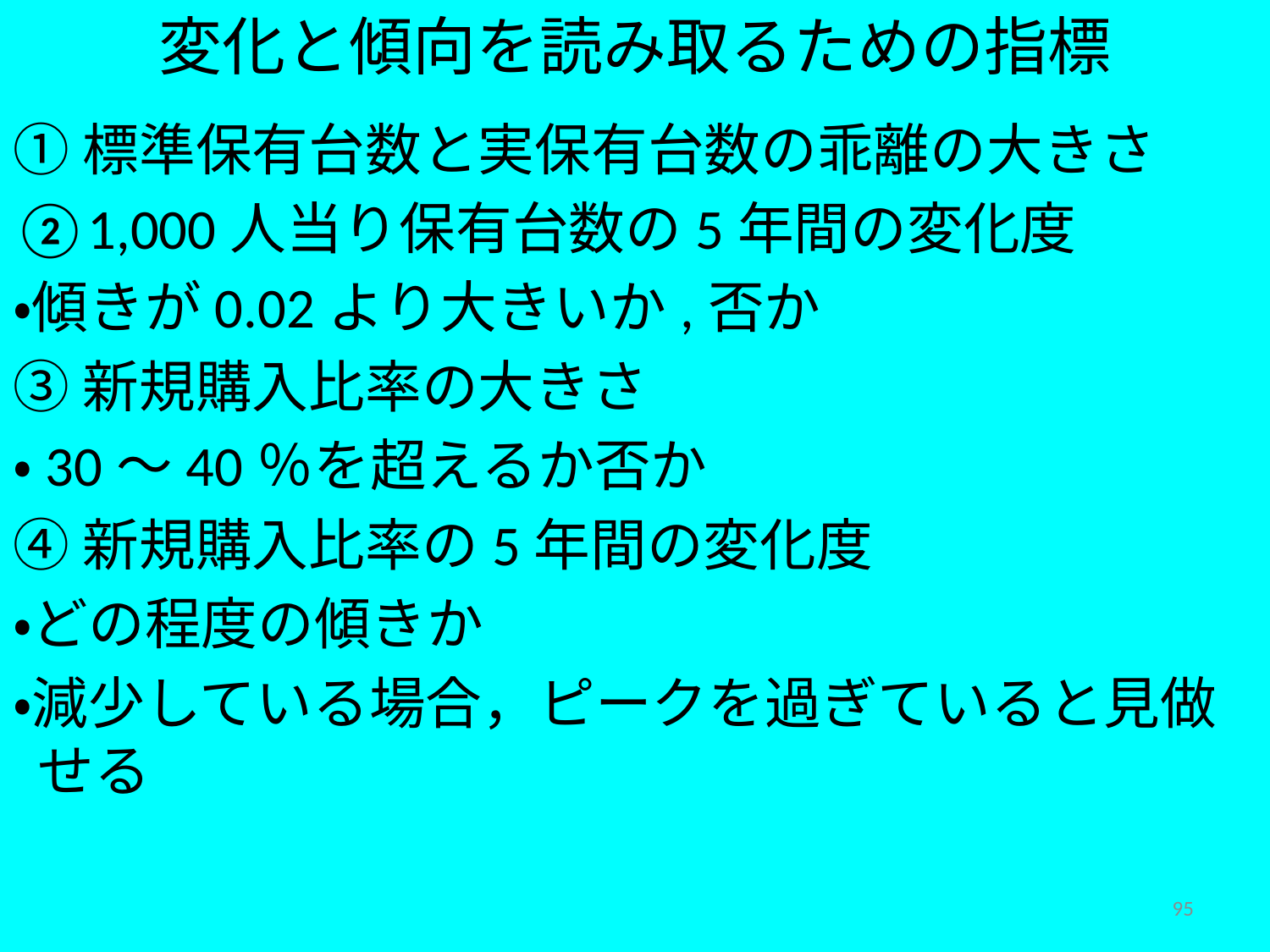

変化と傾向を読み取るための指標

①標準保有台数と実保有台数の乖離の大きさ
②1,000人当り保有台数の5年間の変化度
・傾きが0.02より大きいか,否か
③新規購入比率の大きさ
・30～40％を超えるか否か
④新規購入比率の5年間の変化度
・どの程度の傾きか
・減少している場合，ピークを過ぎていると見做せる
95